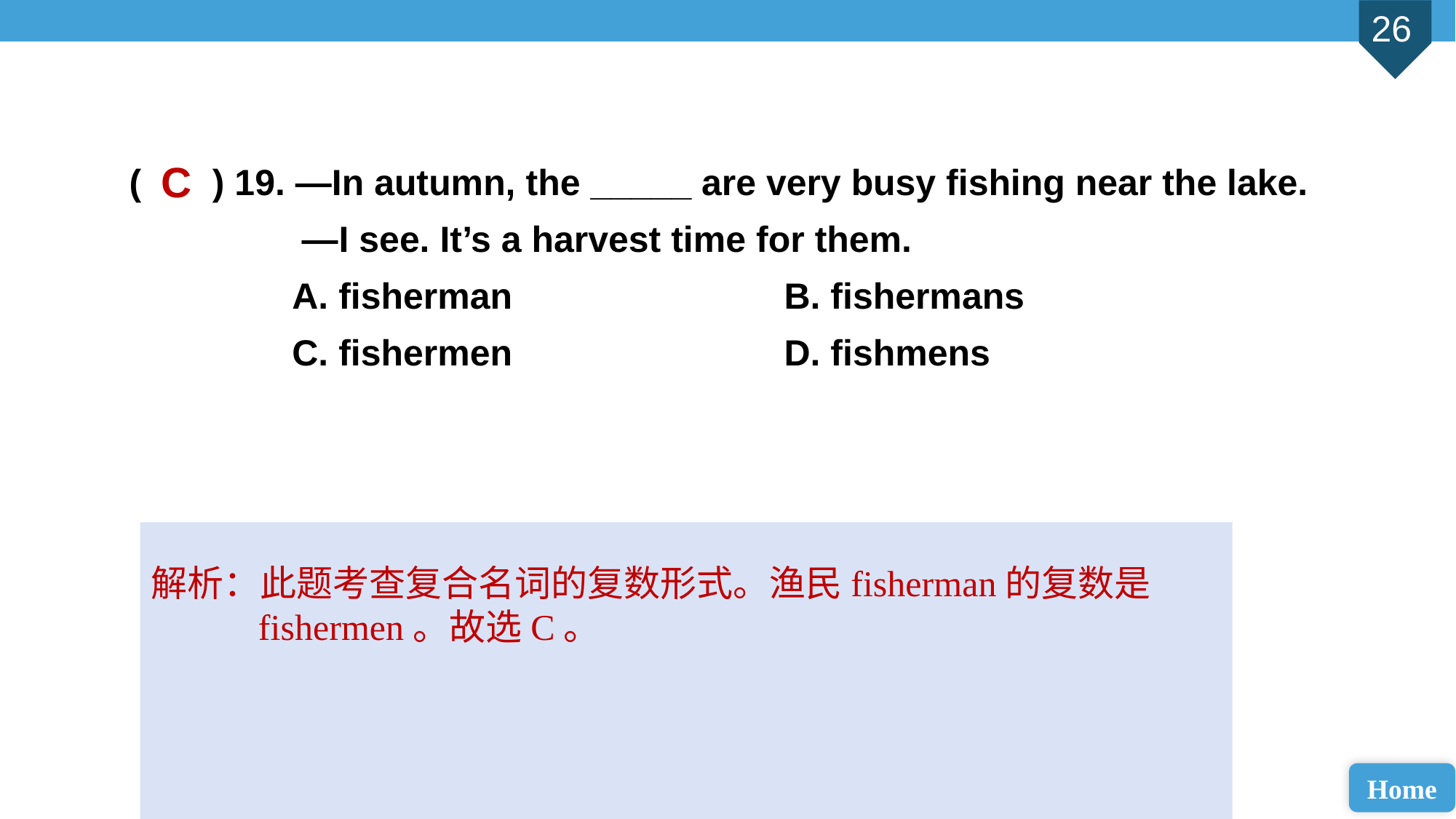

(       ) 19. —In autumn, the _____ are very busy fishing near the lake.
                 —I see. It’s a harvest time for them.
                A. fisherman 			B. fishermans
                C. fishermen 			D. fishmens
C

解析：此题考查复合名词的复数形式。渔民fisherman的复数是fishermen。故选C。